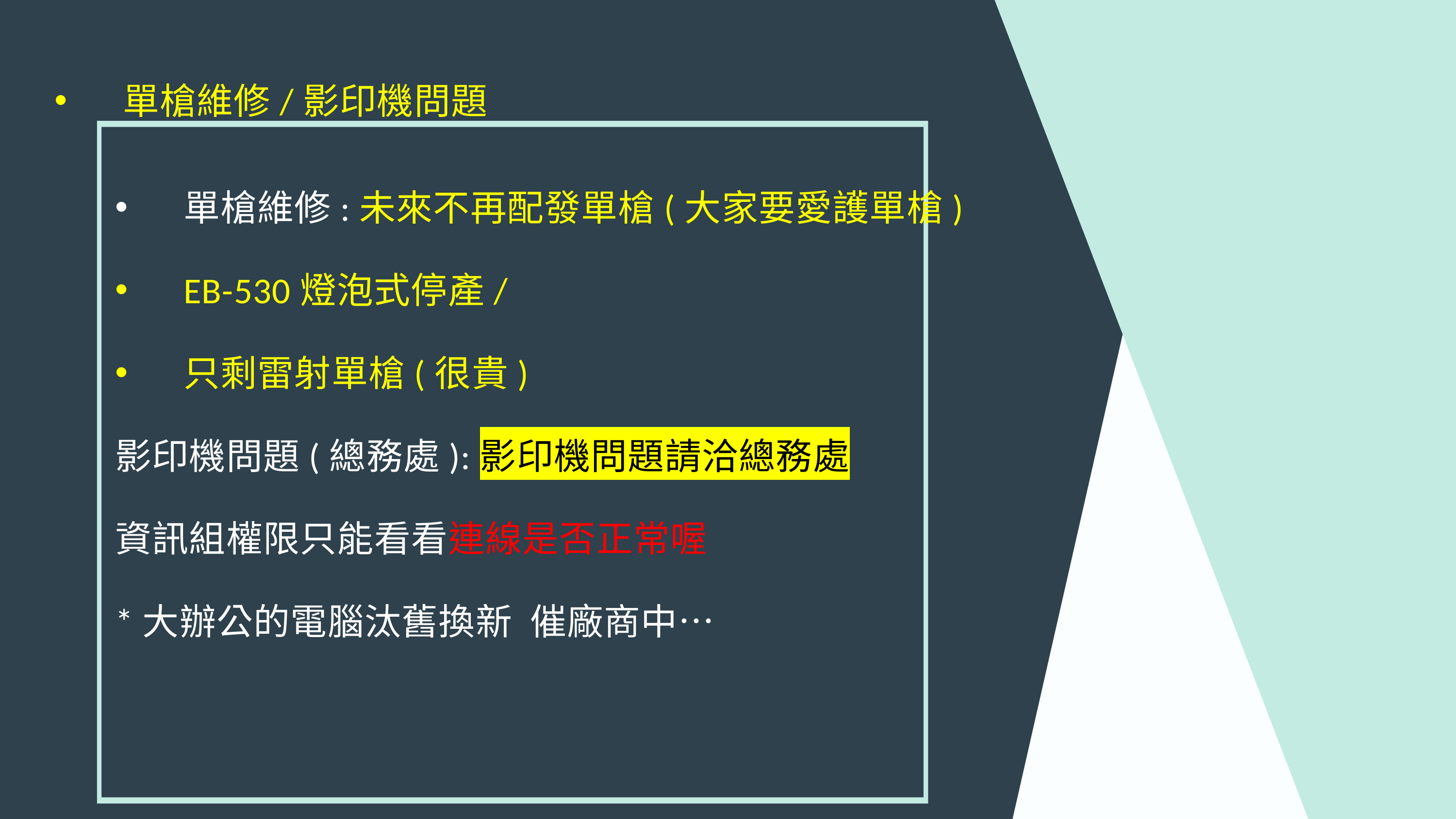

單槍維修/影印機問題

單槍維修:未來不再配發單槍(大家要愛護單槍)
EB-530燈泡式停產/
只剩雷射單槍(很貴)
影印機問題(總務處):影印機問題請洽總務處
資訊組權限只能看看連線是否正常喔
*大辦公的電腦汰舊換新  催廠商中…